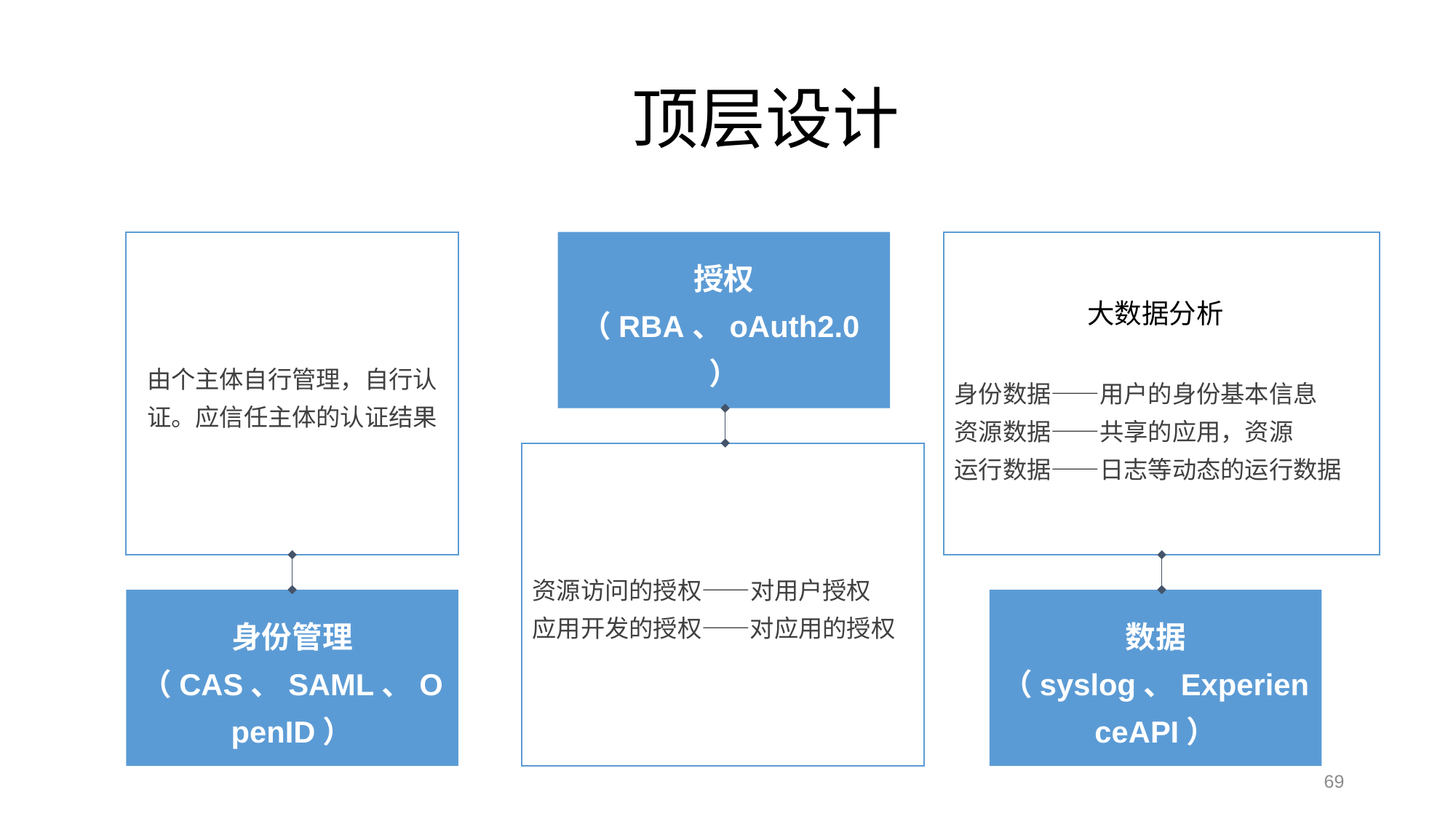

顶层设计
e7d195523061f1c034ae54d9e79e9a77d6d4011a2092d4bb4173F1D657EDFBD07477FD7DC25AF9798D3B814E335BF9F10AE1FA8B82BA8AE93AC19AED41BBE4D77F9C9C86A97D54AB3EFB155EA17C4B64E6FF28C7F9602FB6D50450146F5E83AF1CB3D5BA61D79F27C499E9933A7659431A458A1F796BABC6261DE323ABA0387E006FA18FE3BB8C3F9E54F15E425CB674
由个主体自行管理，自行认证。应信任主体的认证结果
授权（RBA、oAuth2.0）

身份数据——用户的身份基本信息
资源数据——共享的应用，资源
运行数据——日志等动态的运行数据
大数据分析
资源访问的授权——对用户授权
应用开发的授权——对应用的授权
身份管理（CAS、SAML、OpenID）
数据（syslog、ExperienceAPI）
69